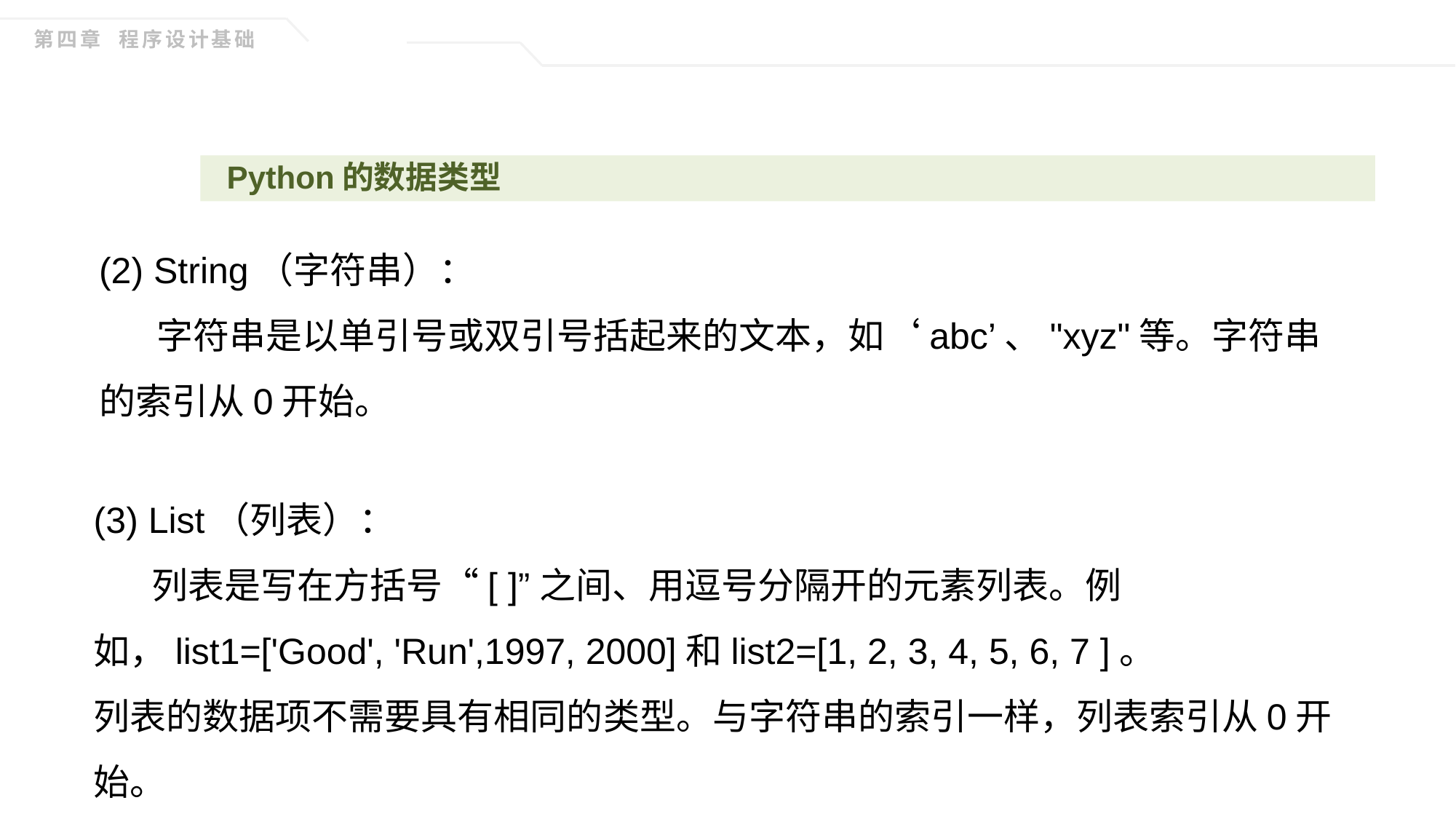

第四章  程序设计基础
Python的数据类型

(2) String（字符串）：
      字符串是以单引号或双引号括起来的文本，如‘abc’、"xyz"等。字符串的索引从0开始。
(3) List（列表）：
      列表是写在方括号“[ ]”之间、用逗号分隔开的元素列表。例如，list1=['Good', 'Run',1997, 2000]和list2=[1, 2, 3, 4, 5, 6, 7 ]。
列表的数据项不需要具有相同的类型。与字符串的索引一样，列表索引从0开始。